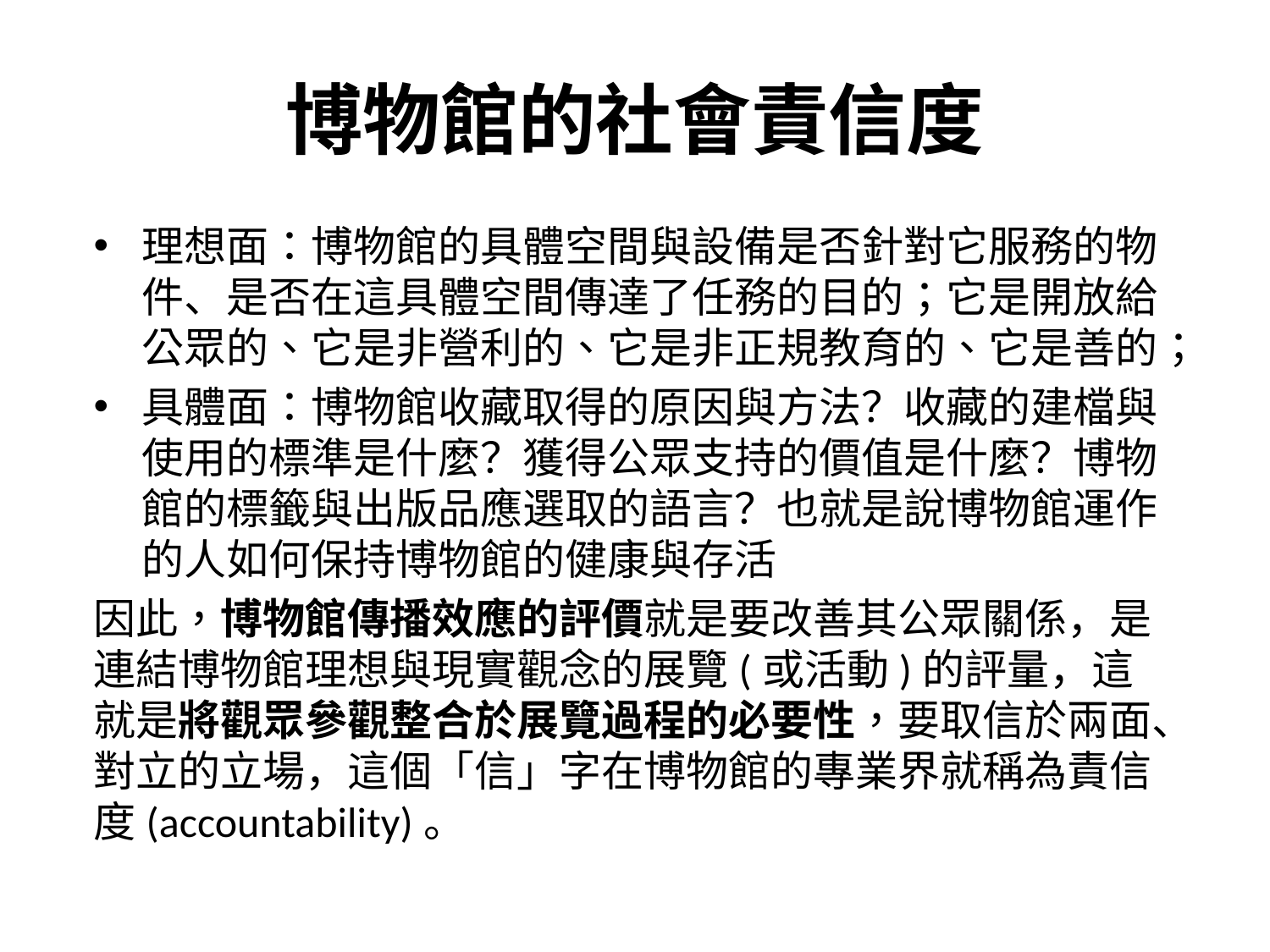

# 博物館的社會責信度
理想面：博物館的具體空間與設備是否針對它服務的物件、是否在這具體空間傳達了任務的目的；它是開放給公眾的、它是非營利的、它是非正規教育的、它是善的；
具體面：博物館收藏取得的原因與方法？收藏的建檔與使用的標準是什麼？獲得公眾支持的價值是什麼？博物館的標籤與出版品應選取的語言？也就是說博物館運作的人如何保持博物館的健康與存活
因此，博物館傳播效應的評價就是要改善其公眾關係，是連結博物館理想與現實觀念的展覽(或活動)的評量，這就是將觀眾參觀整合於展覽過程的必要性，要取信於兩面、對立的立場，這個「信」字在博物館的專業界就稱為責信度(accountability)。